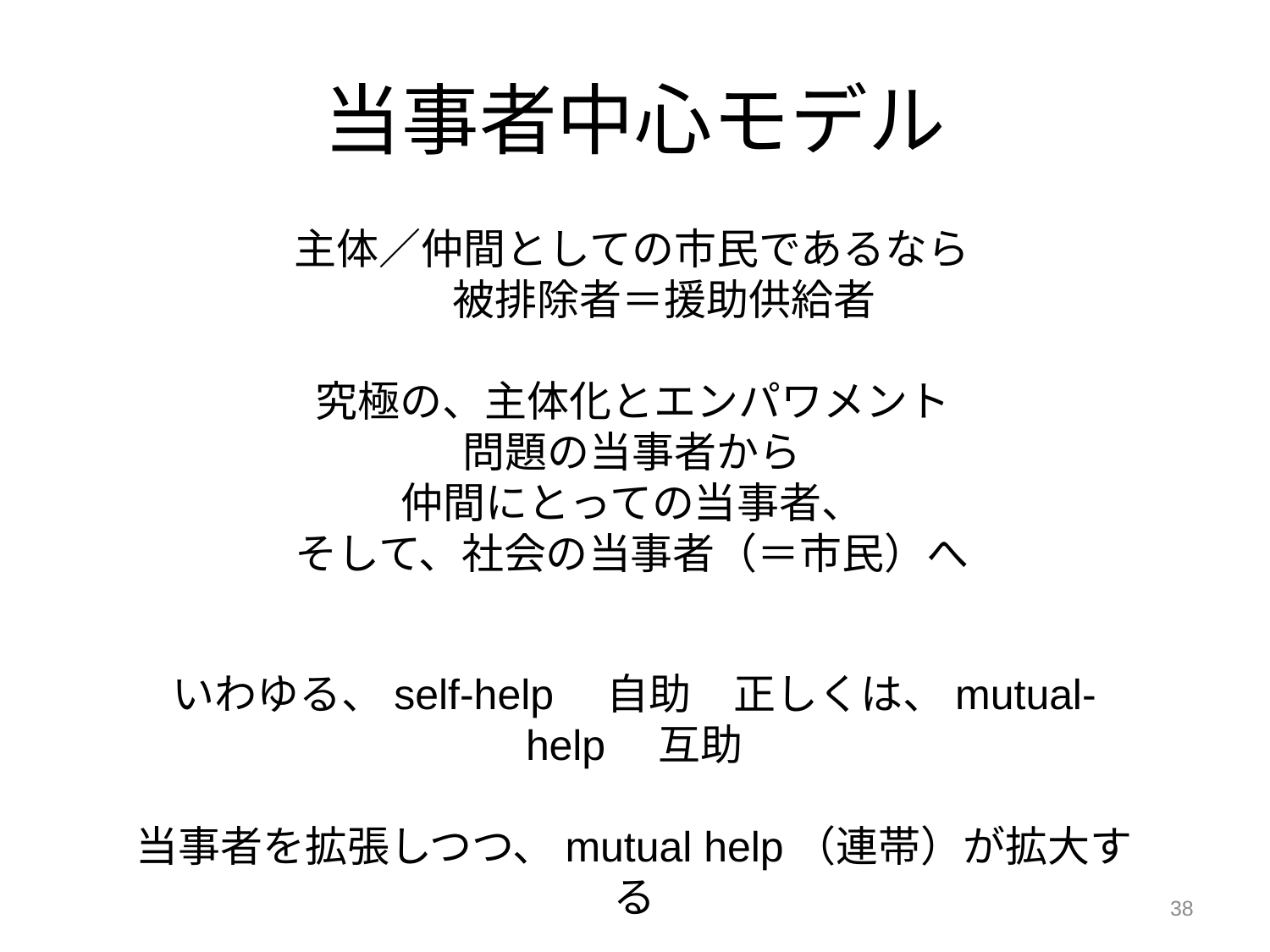

# 当事者中心モデル
主体／仲間としての市民であるなら
被排除者＝援助供給者

究極の、主体化とエンパワメント
問題の当事者から
仲間にとっての当事者、
そして、社会の当事者（＝市民）へ

いわゆる、self-help　自助　正しくは、mutual-help　互助

当事者を拡張しつつ、mutual help（連帯）が拡大する
38